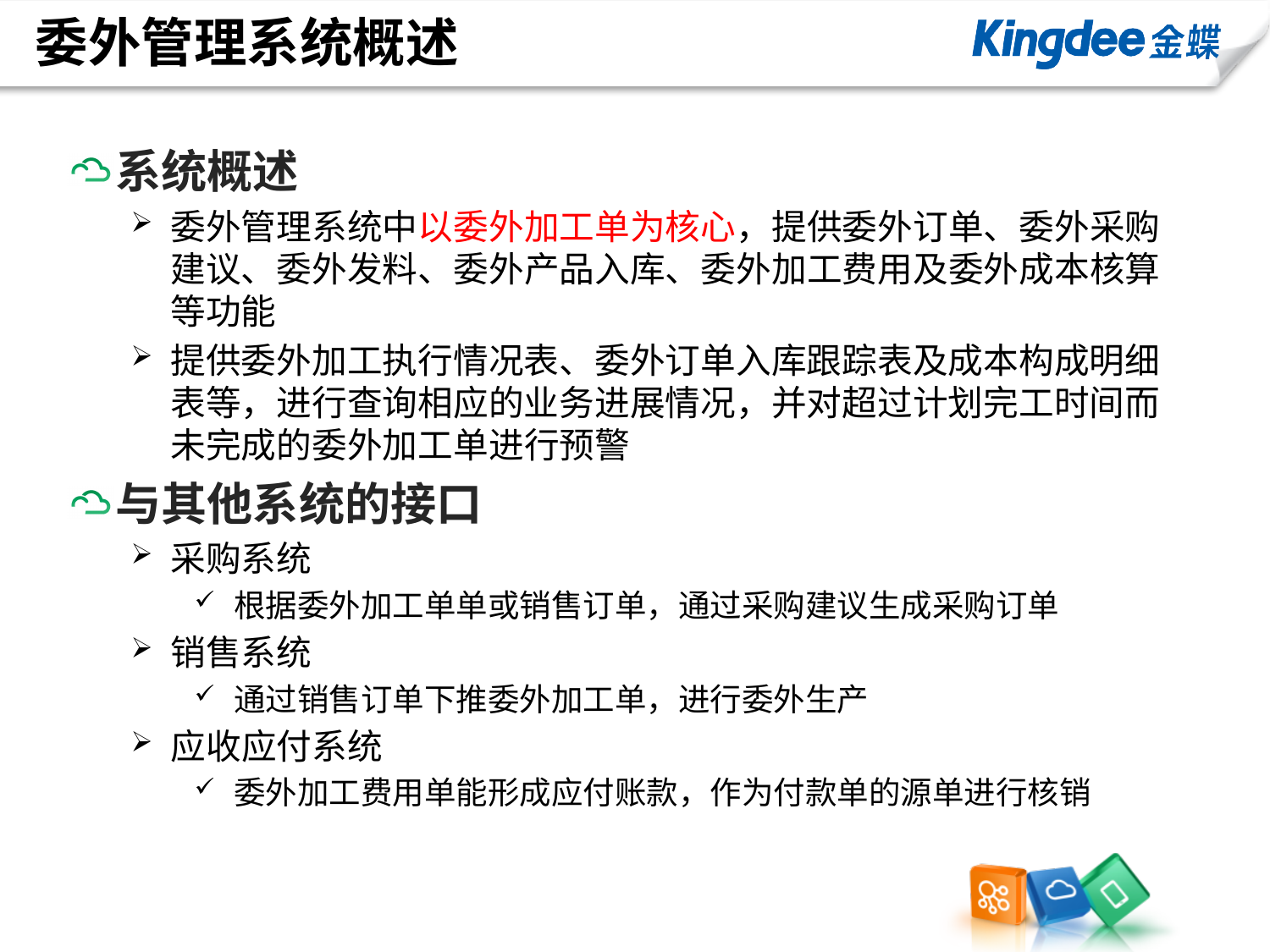

# 委外管理系统概述
系统概述
委外管理系统中以委外加工单为核心，提供委外订单、委外采购建议、委外发料、委外产品入库、委外加工费用及委外成本核算等功能
提供委外加工执行情况表、委外订单入库跟踪表及成本构成明细表等，进行查询相应的业务进展情况，并对超过计划完工时间而未完成的委外加工单进行预警
与其他系统的接口
采购系统
根据委外加工单单或销售订单，通过采购建议生成采购订单
销售系统
通过销售订单下推委外加工单，进行委外生产
应收应付系统
委外加工费用单能形成应付账款，作为付款单的源单进行核销